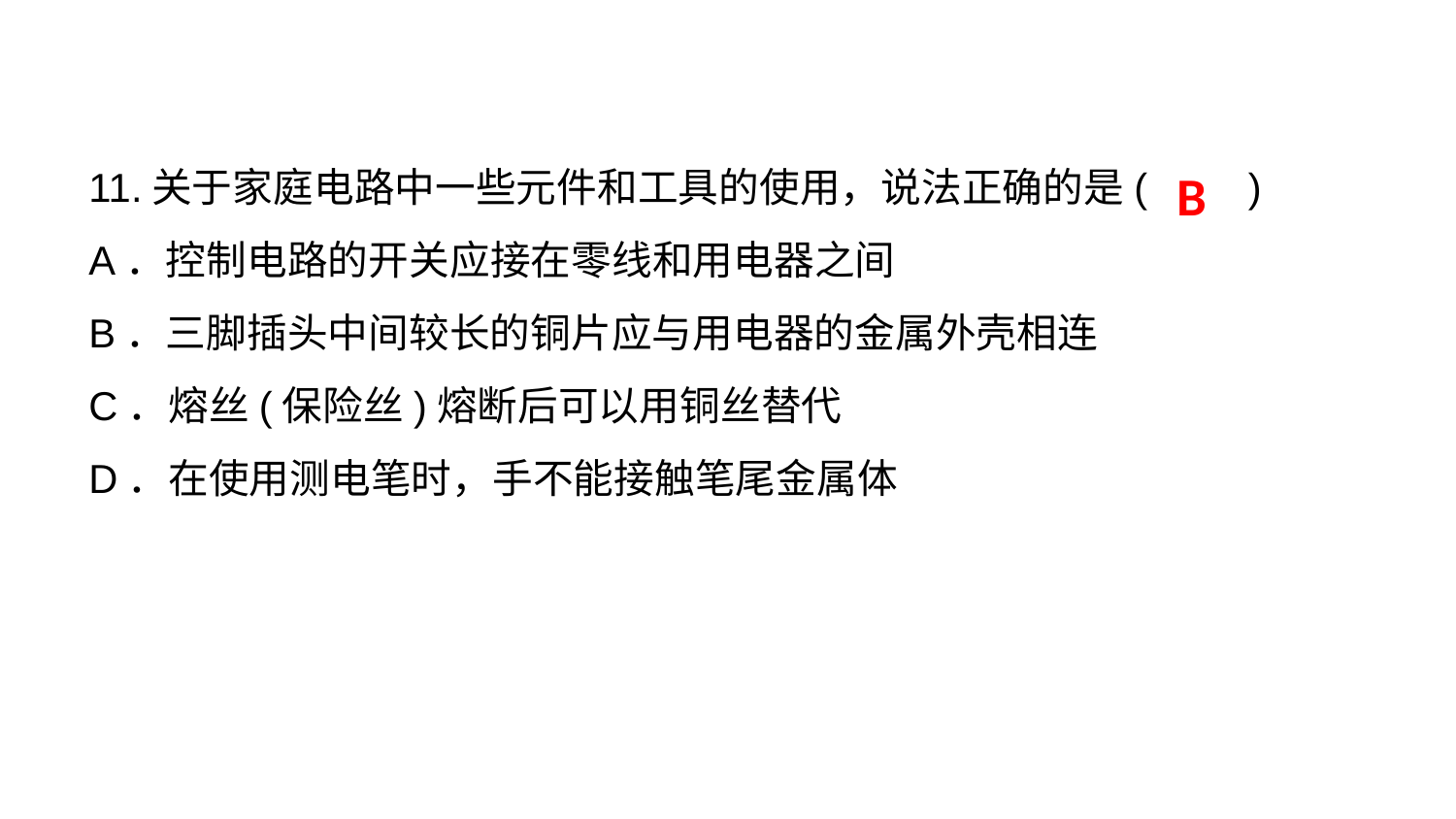

11.关于家庭电路中一些元件和工具的使用，说法正确的是(　　)
A．控制电路的开关应接在零线和用电器之间
B．三脚插头中间较长的铜片应与用电器的金属外壳相连
C．熔丝(保险丝)熔断后可以用铜丝替代
D．在使用测电笔时，手不能接触笔尾金属体

B